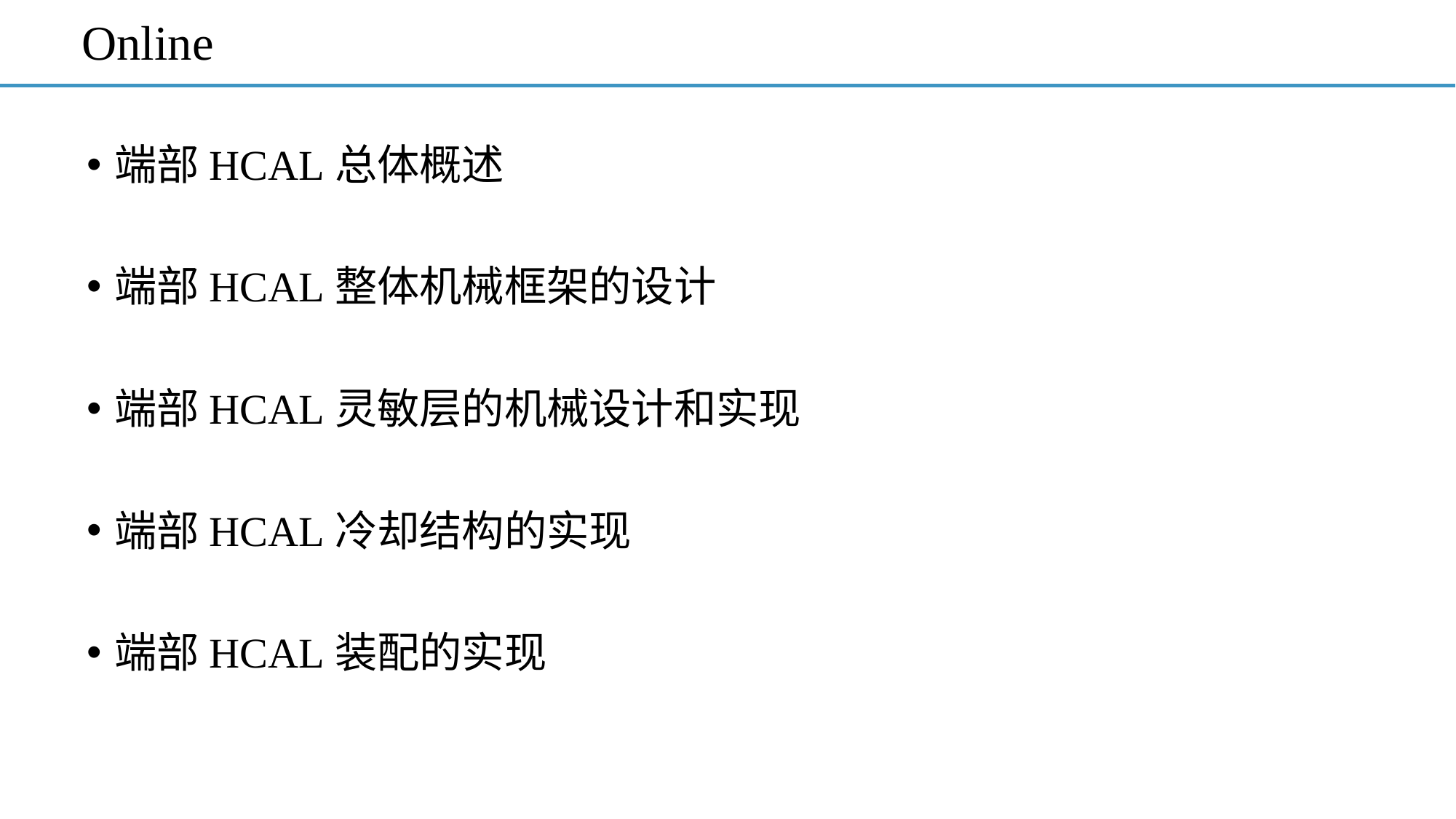

# Online
端部HCAL总体概述

端部HCAL整体机械框架的设计

端部HCAL灵敏层的机械设计和实现

端部HCAL冷却结构的实现

端部HCAL装配的实现
2